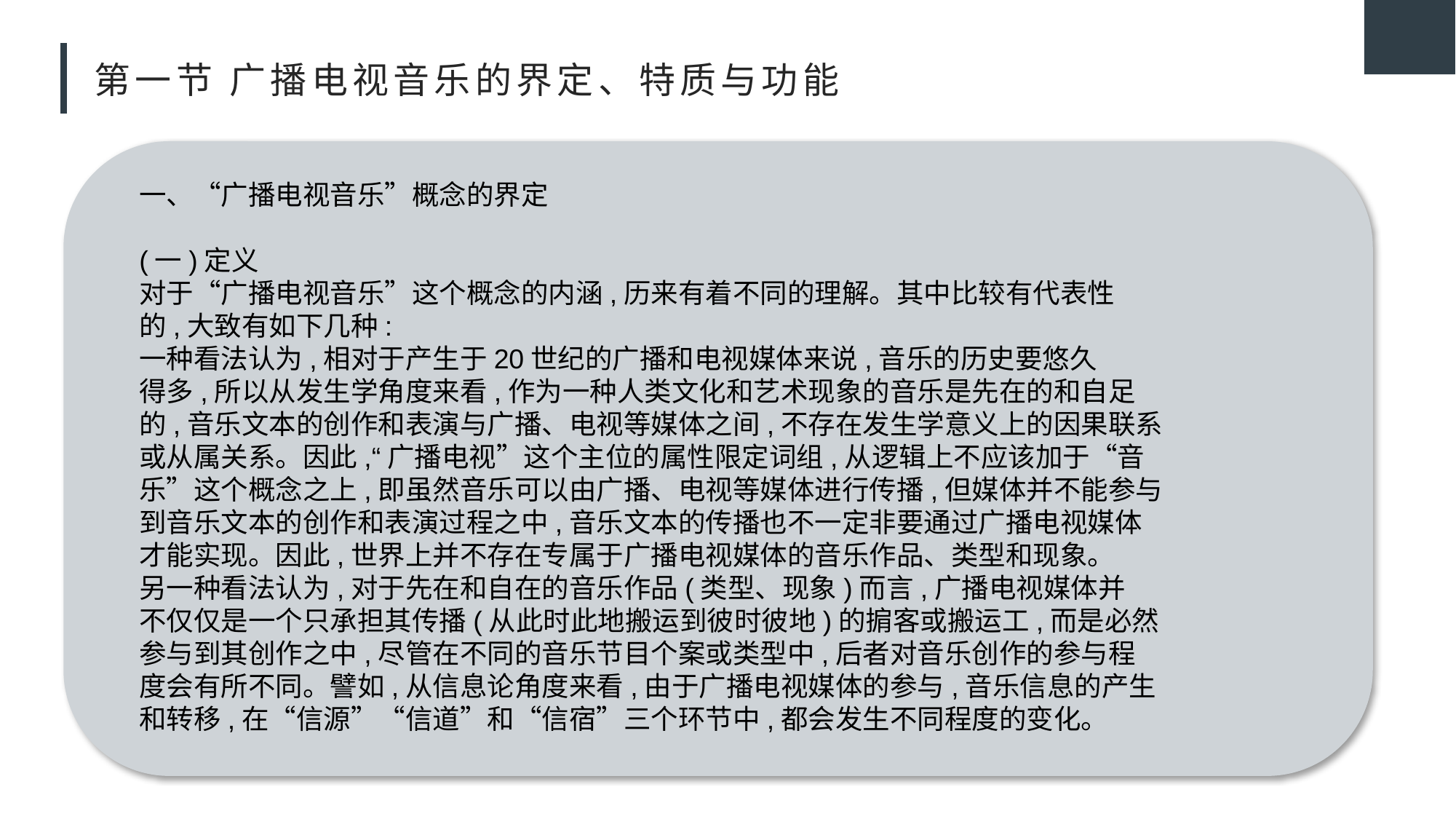

# 第一节 广播电视音乐的界定、特质与功能

一、“广播电视音乐”概念的界定

(一)定义
对于“广播电视音乐”这个概念的内涵,历来有着不同的理解。其中比较有代表性
的,大致有如下几种:
一种看法认为,相对于产生于20世纪的广播和电视媒体来说,音乐的历史要悠久
得多,所以从发生学角度来看,作为一种人类文化和艺术现象的音乐是先在的和自足
的,音乐文本的创作和表演与广播、电视等媒体之间,不存在发生学意义上的因果联系
或从属关系。因此,“广播电视”这个主位的属性限定词组,从逻辑上不应该加于“音
乐”这个概念之上,即虽然音乐可以由广播、电视等媒体进行传播,但媒体并不能参与
到音乐文本的创作和表演过程之中,音乐文本的传播也不一定非要通过广播电视媒体
才能实现。因此,世界上并不存在专属于广播电视媒体的音乐作品、类型和现象。
另一种看法认为,对于先在和自在的音乐作品(类型、现象)而言,广播电视媒体并
不仅仅是一个只承担其传播(从此时此地搬运到彼时彼地)的掮客或搬运工,而是必然
参与到其创作之中,尽管在不同的音乐节目个案或类型中,后者对音乐创作的参与程
度会有所不同。譬如,从信息论角度来看,由于广播电视媒体的参与,音乐信息的产生
和转移,在“信源”“信道”和“信宿”三个环节中,都会发生不同程度的变化。